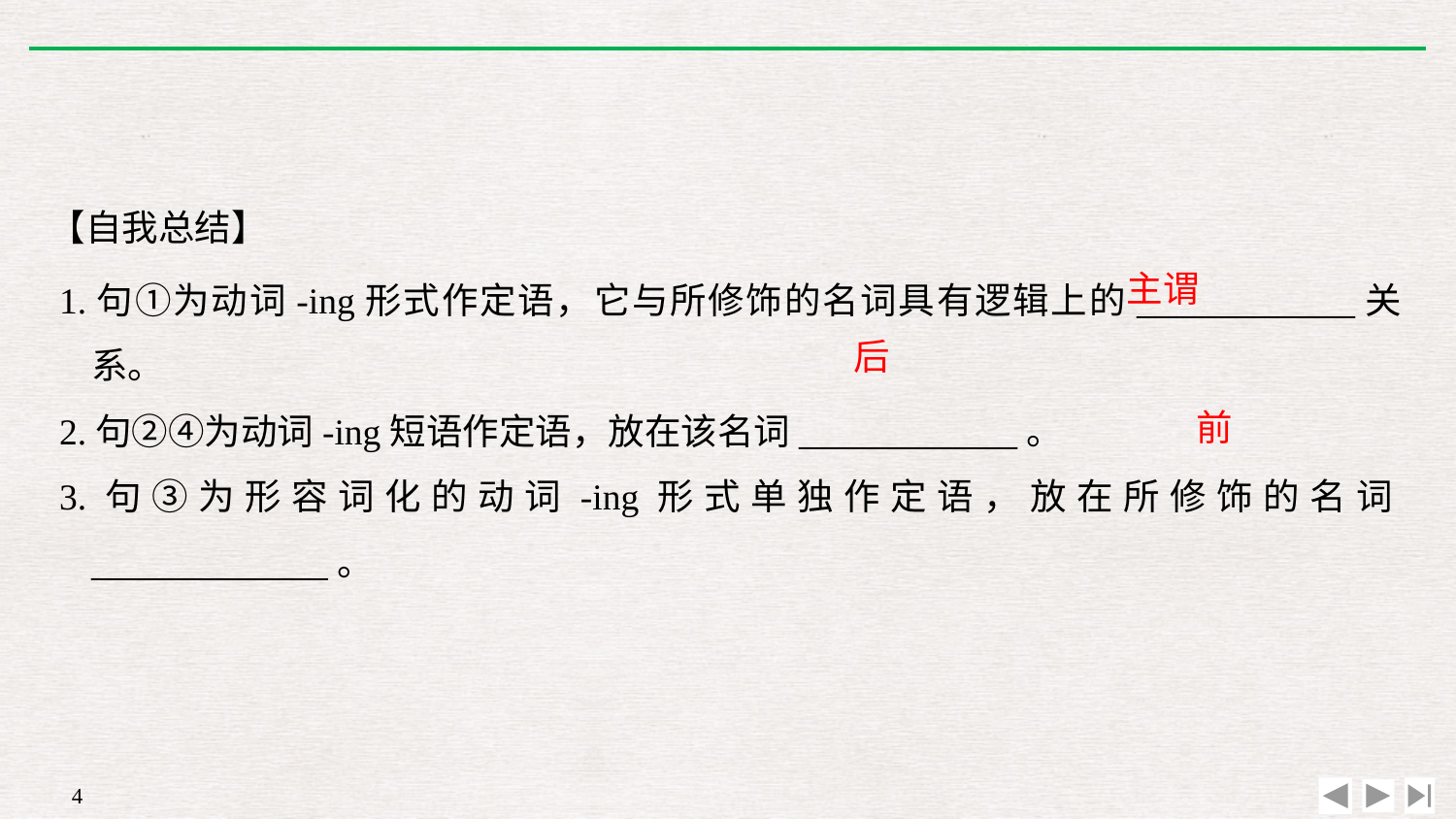

【自我总结】
1.句①为动词-ing形式作定语，它与所修饰的名词具有逻辑上的____________关系。
2.句②④为动词-ing短语作定语，放在该名词____________。
3.句③为形容词化的动词-ing形式单独作定语，放在所修饰的名词_____________。
主谓
后
前